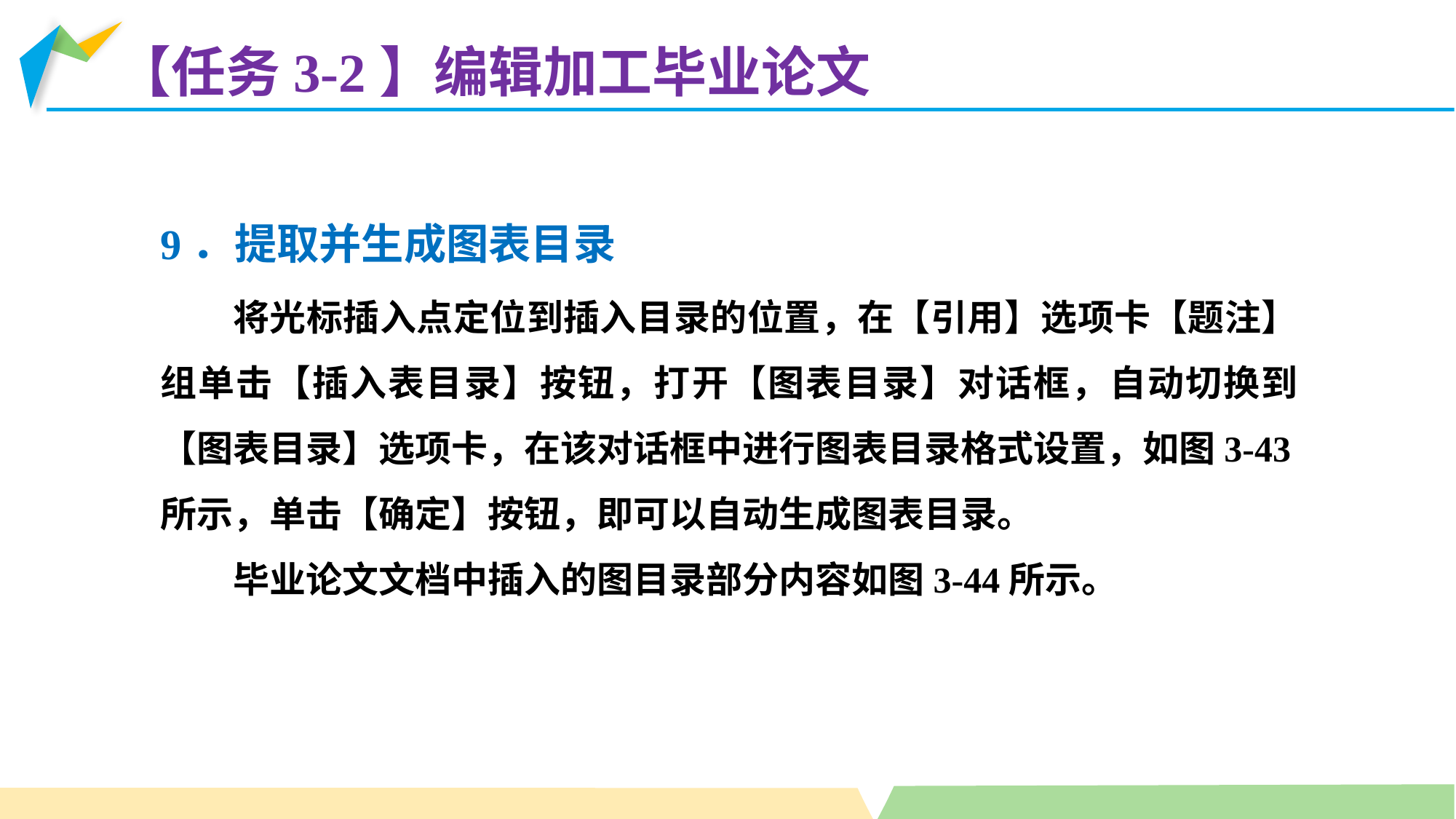

【任务3-2】编辑加工毕业论文
9．提取并生成图表目录
将光标插入点定位到插入目录的位置，在【引用】选项卡【题注】组单击【插入表目录】按钮，打开【图表目录】对话框，自动切换到【图表目录】选项卡，在该对话框中进行图表目录格式设置，如图3-43所示，单击【确定】按钮，即可以自动生成图表目录。
毕业论文文档中插入的图目录部分内容如图3-44所示。